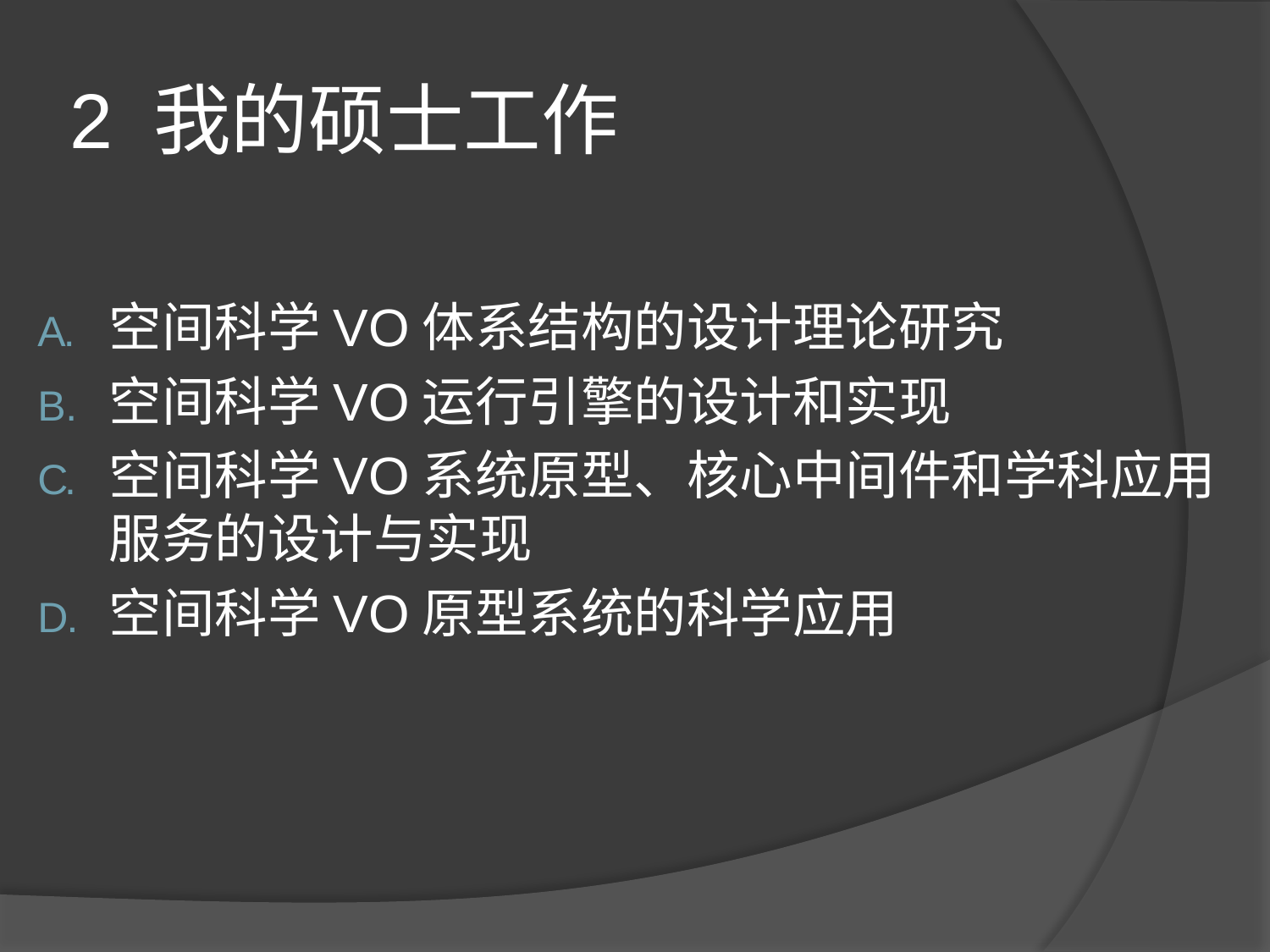

# 2 我的硕士工作
空间科学VO体系结构的设计理论研究
空间科学VO运行引擎的设计和实现
空间科学VO系统原型、核心中间件和学科应用服务的设计与实现
空间科学VO原型系统的科学应用